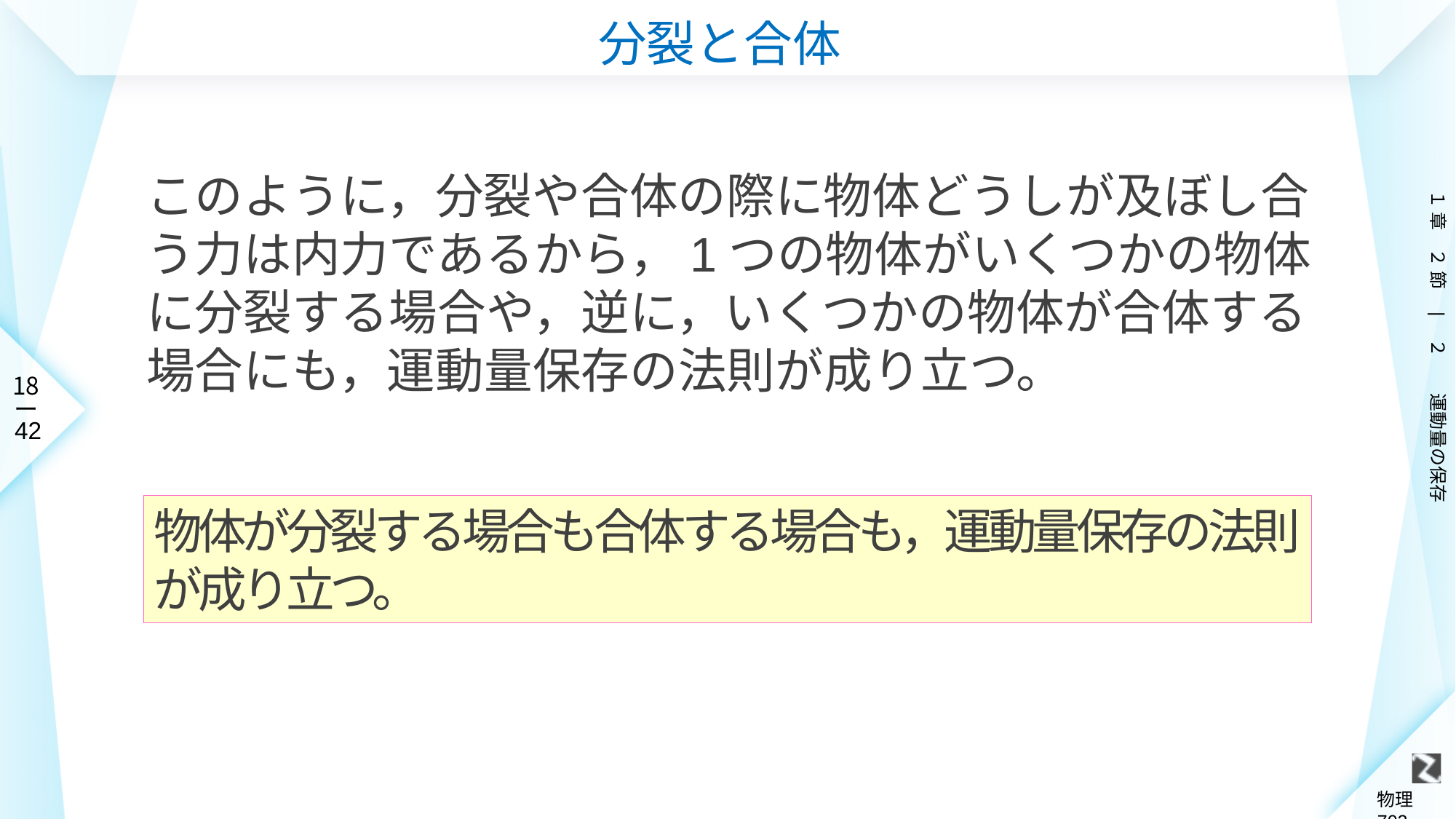

# 分裂と合体
このように，分裂や合体の際に物体どうしが及ぼし合う力は内力であるから，1つの物体がいくつかの物体に分裂する場合や，逆に，いくつかの物体が合体する場合にも，運動量保存の法則が成り立つ。
物体が分裂する場合も合体する場合も，運動量保存の法則が成り立つ。